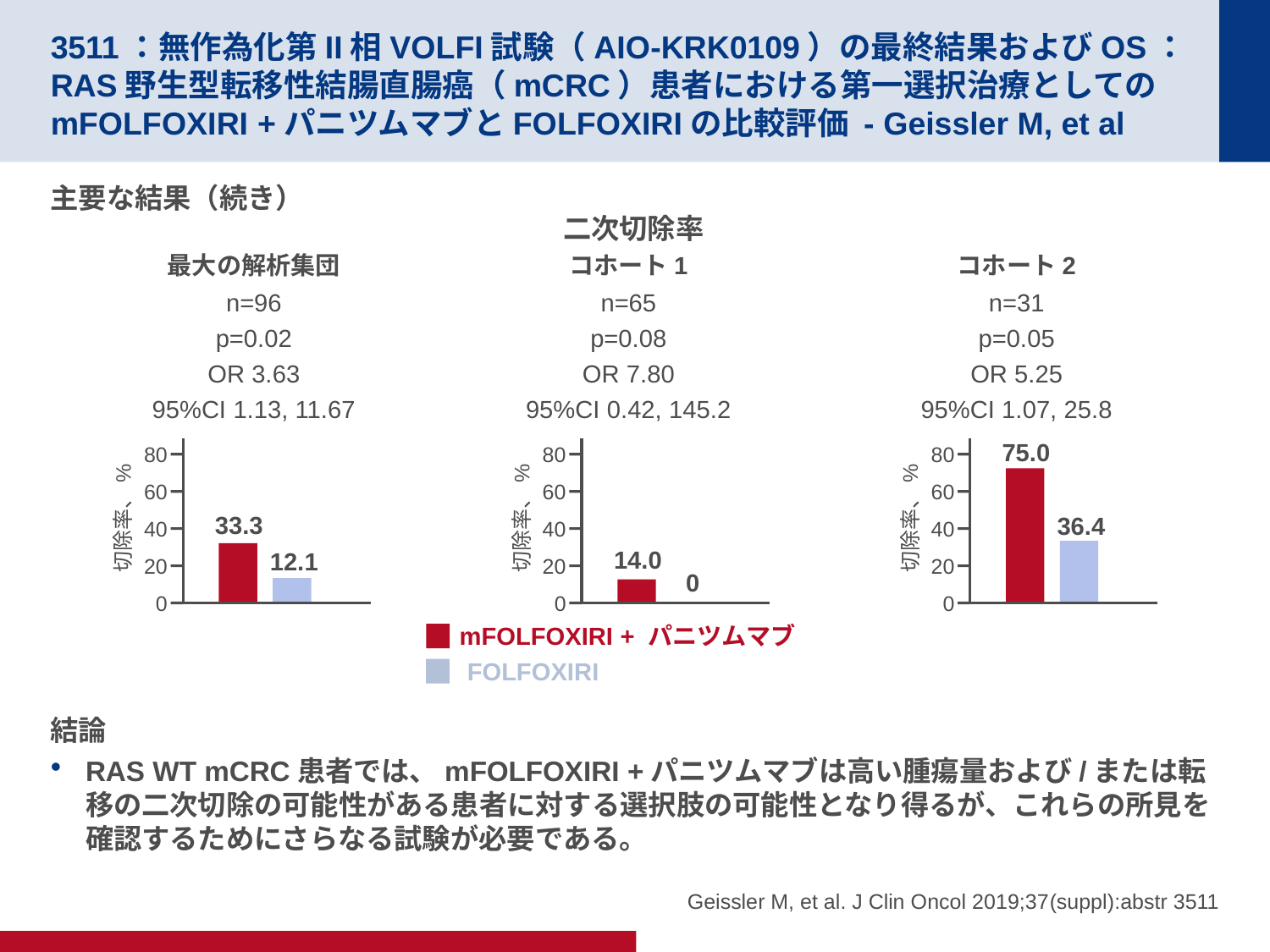

# 3511：無作為化第II相VOLFI試験（AIO-KRK0109）の最終結果およびOS：RAS野生型転移性結腸直腸癌（mCRC）患者における第一選択治療としてのmFOLFOXIRI +パニツムマブとFOLFOXIRIの比較評価 - Geissler M, et al
主要な結果（続き）

結論
RAS WT mCRC患者では、mFOLFOXIRI +パニツムマブは高い腫瘍量および/または転移の二次切除の可能性がある患者に対する選択肢の可能性となり得るが、これらの所見を確認するためにさらなる試験が必要である。
二次切除率
最大の解析集団
コホート1
コホート2
n=96
p=0.02
OR 3.63
95%CI 1.13, 11.67
n=65
p=0.08
OR 7.80
95%CI 0.42, 145.2
n=31
p=0.05
OR 5.25
95%CI 1.07, 25.8
75.0
80

60

切除率、%
40

20

0

80

60

切除率、%
40

20

0

80

60

切除率、%
40

20

0

33.3
36.4
14.0
12.1

0

mFOLFOXIRI + パニツムマブ

FOLFOXIRI

Geissler M, et al. J Clin Oncol 2019;37(suppl):abstr 3511